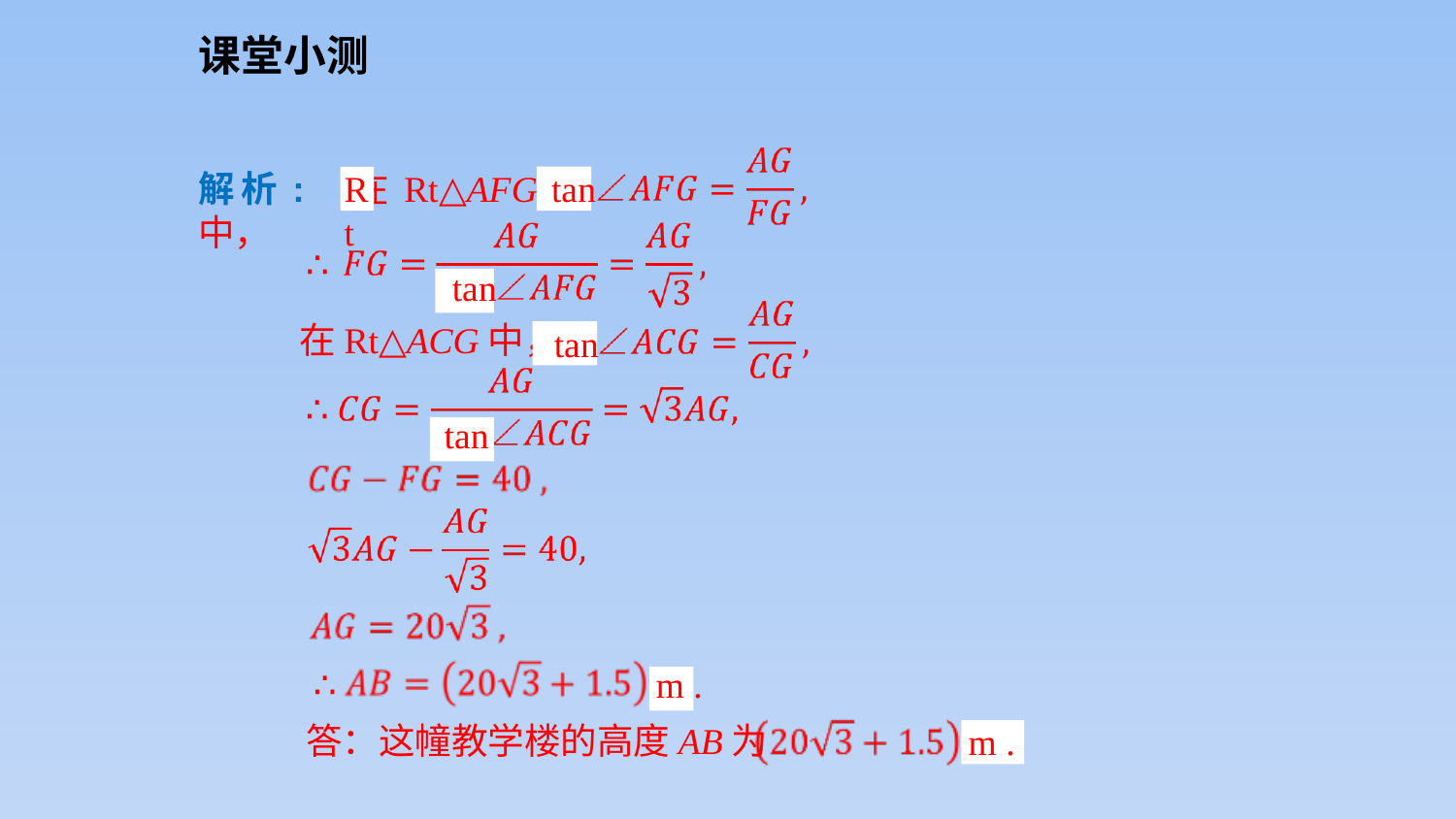

课堂小测

Rt
tan
解析:  在Rt△AFG中，

∴
tan

在Rt△ACG中，
tan

∴
tan

m .
∴

答：这幢教学楼的高度AB为
m .